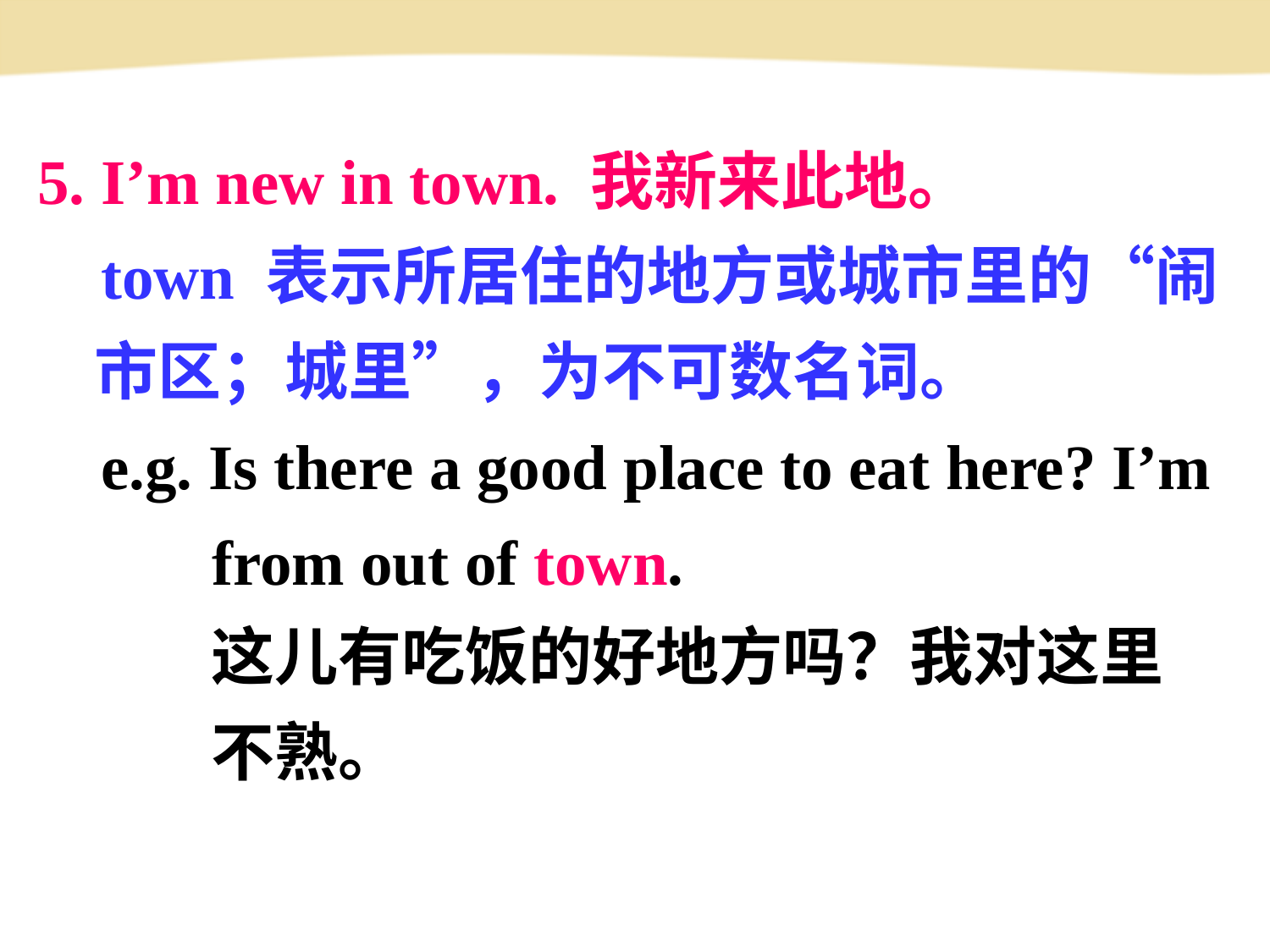

5. I’m new in town. 我新来此地。
    town 表示所居住的地方或城市里的“闹市区；城里”，为不可数名词。
    e.g. Is there a good place to eat here? I’m
           from out of town.
           这儿有吃饭的好地方吗？我对这里
           不熟。